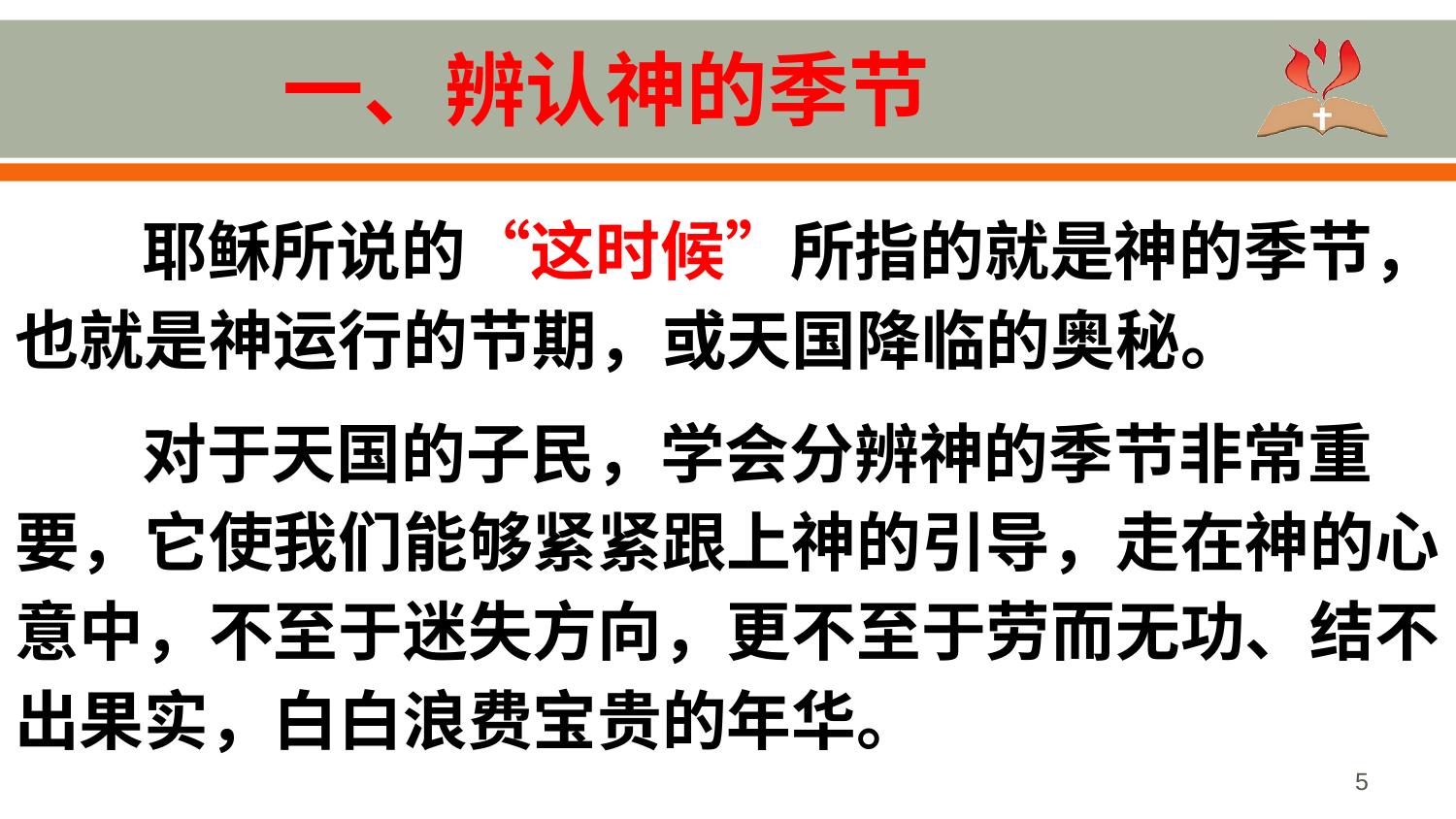

# 一、辨认神的季节
耶稣所说的“这时候”所指的就是神的季节，也就是神运行的节期，或天国降临的奥秘。
对于天国的子民，学会分辨神的季节非常重要，它使我们能够紧紧跟上神的引导，走在神的心意中，不至于迷失方向，更不至于劳而无功、结不出果实，白白浪费宝贵的年华。

5